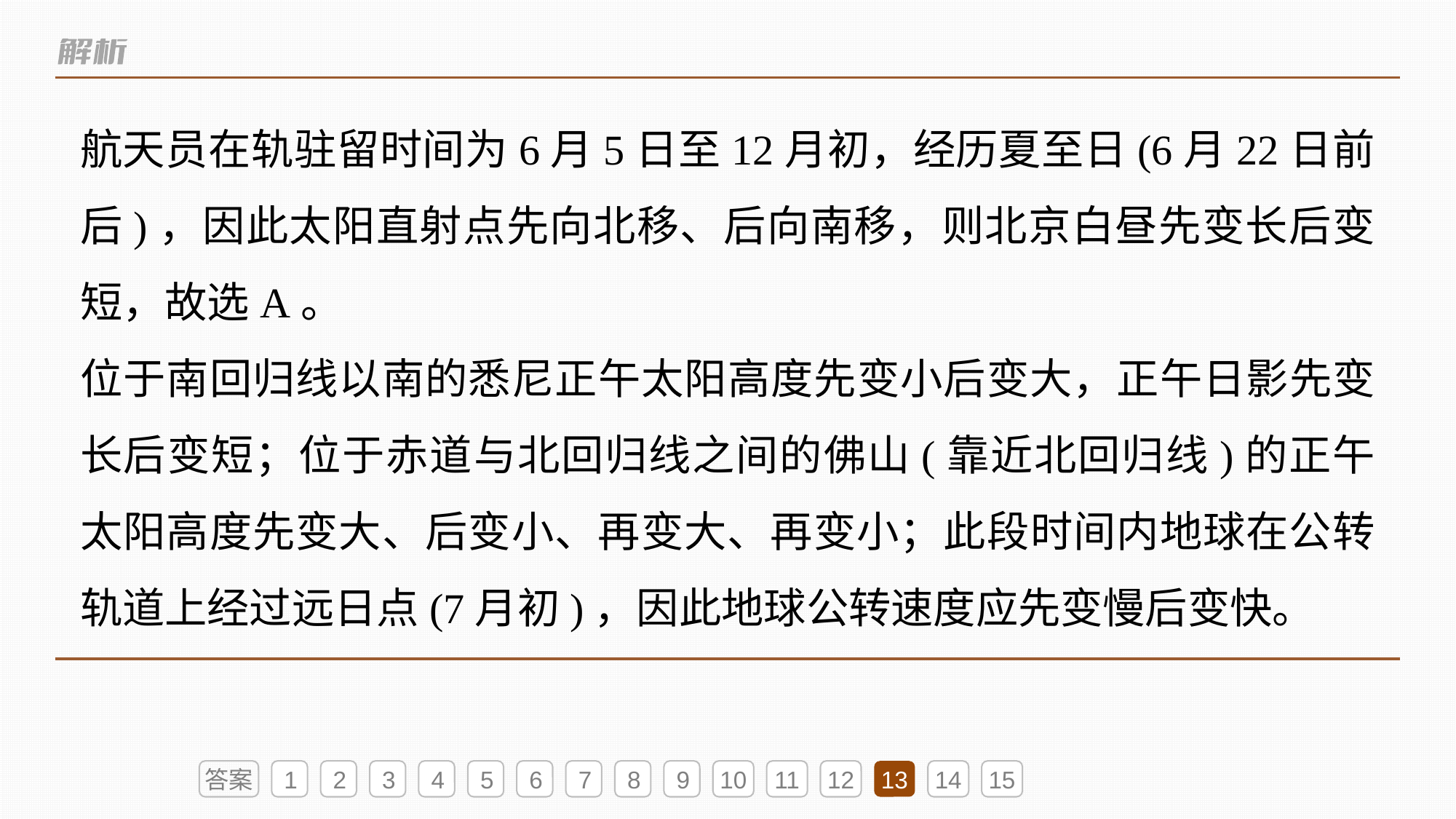

航天员在轨驻留时间为6月5日至12月初，经历夏至日(6月22日前后)，因此太阳直射点先向北移、后向南移，则北京白昼先变长后变短，故选A。
位于南回归线以南的悉尼正午太阳高度先变小后变大，正午日影先变长后变短；位于赤道与北回归线之间的佛山(靠近北回归线)的正午太阳高度先变大、后变小、再变大、再变小；此段时间内地球在公转轨道上经过远日点(7月初)，因此地球公转速度应先变慢后变快。
答案
1
2
3
4
5
6
7
8
9
10
11
12
13
14
15